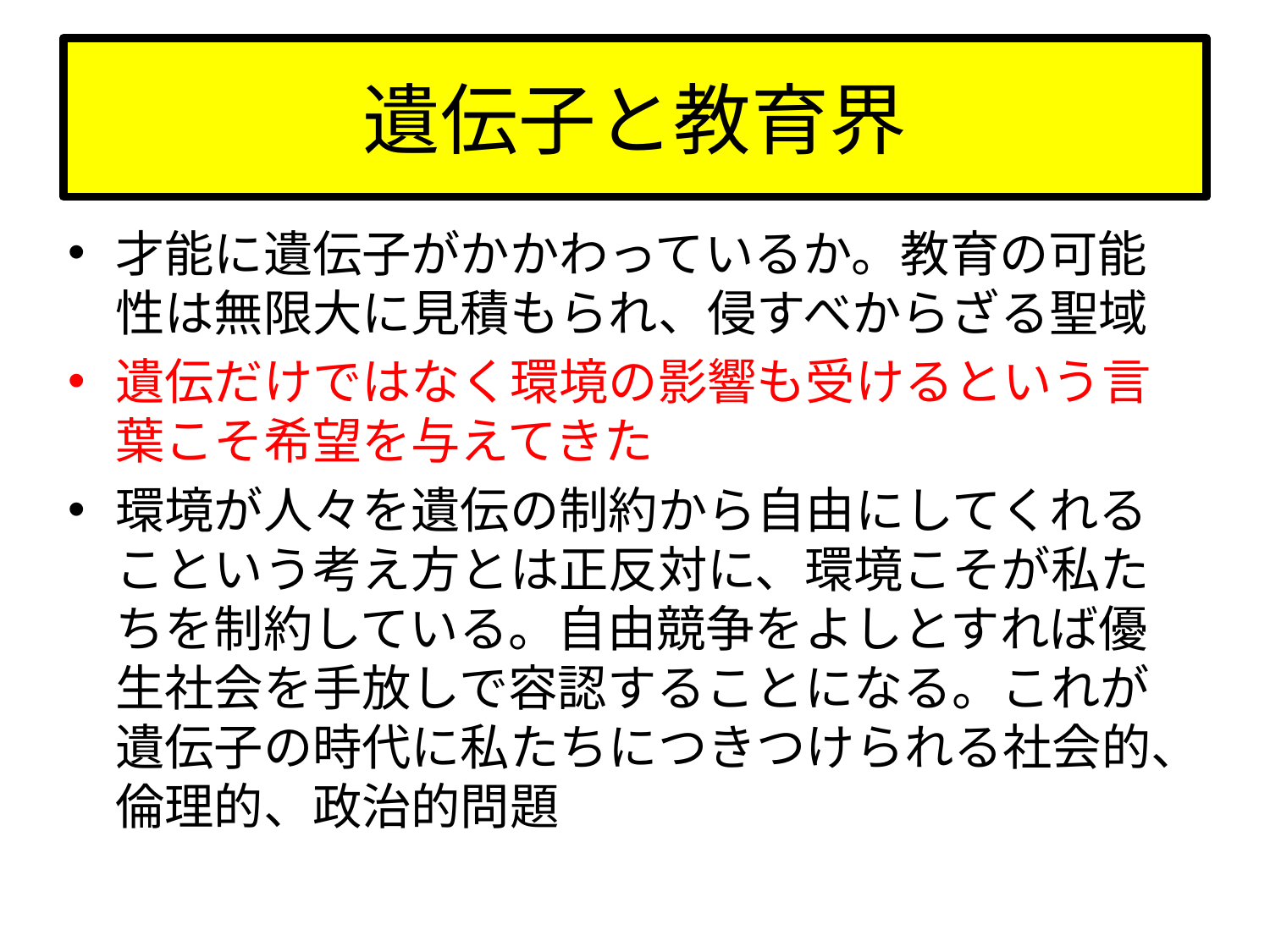

# 遺伝子と教育界
才能に遺伝子がかかわっているか。教育の可能性は無限大に見積もられ、侵すべからざる聖域
遺伝だけではなく環境の影響も受けるという言葉こそ希望を与えてきた
環境が人々を遺伝の制約から自由にしてくれるこという考え方とは正反対に、環境こそが私たちを制約している。自由競争をよしとすれば優生社会を手放しで容認することになる。これが遺伝子の時代に私たちにつきつけられる社会的、倫理的、政治的問題